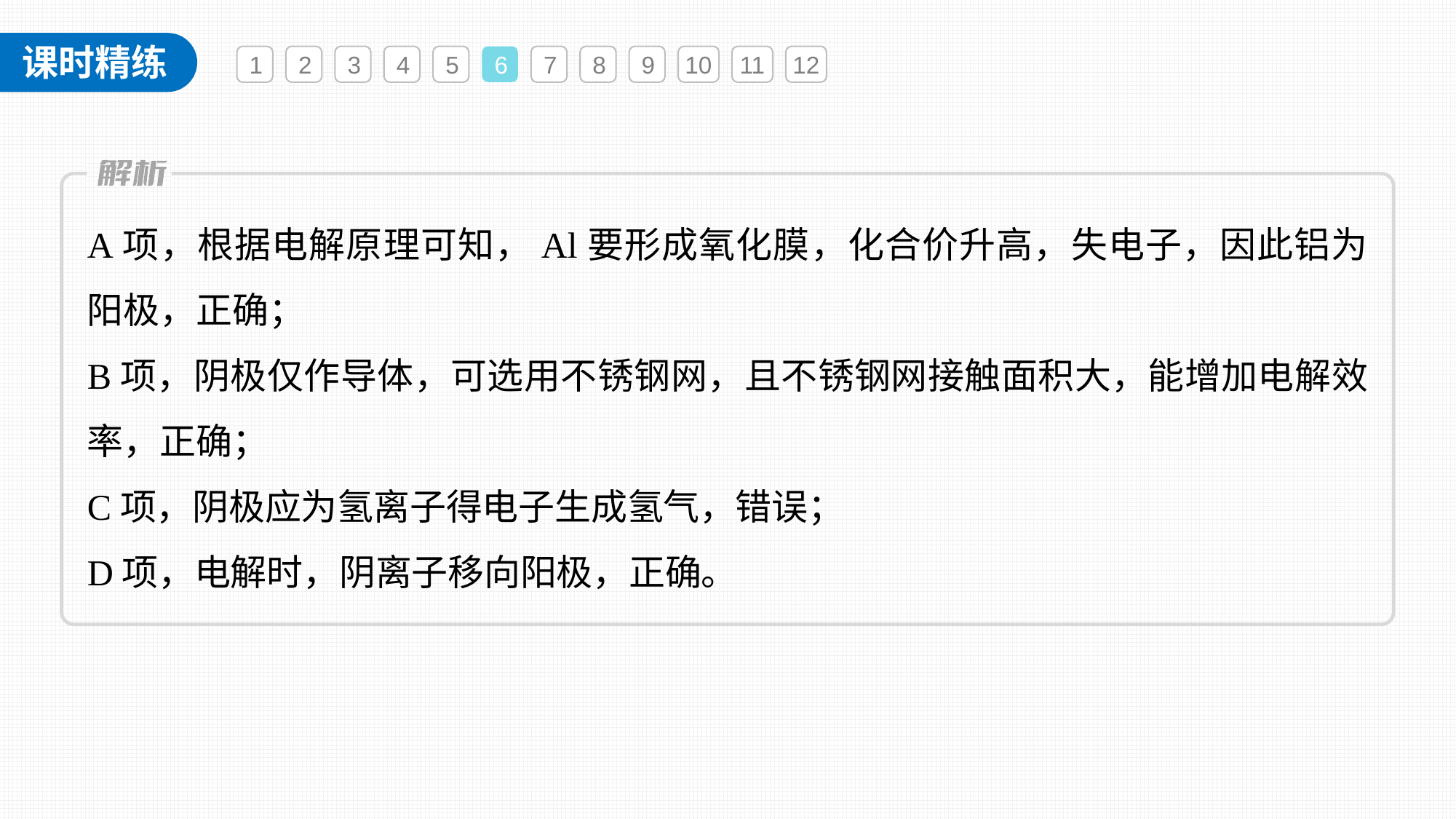

1
2
3
4
5
6
7
8
9
10
11
12

A项，根据电解原理可知，Al要形成氧化膜，化合价升高，失电子，因此铝为阳极，正确；
B项，阴极仅作导体，可选用不锈钢网，且不锈钢网接触面积大，能增加电解效率，正确；
C项，阴极应为氢离子得电子生成氢气，错误；
D项，电解时，阴离子移向阳极，正确。